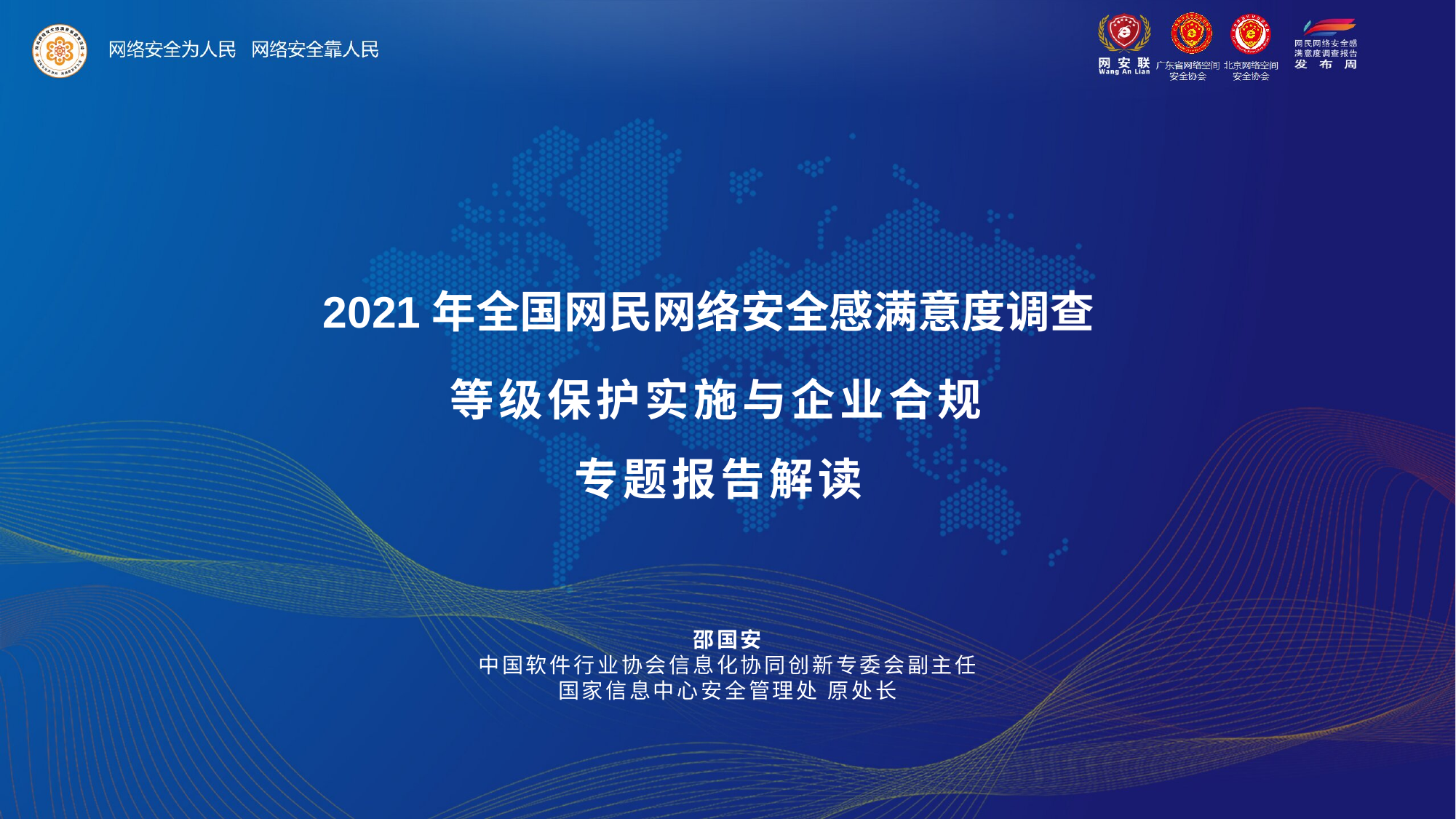

2021年全国网民网络安全感满意度调查
等级保护实施与企业合规专题报告解读

邵国安
中国软件行业协会信息化协同创新专委会副主任
国家信息中心安全管理处 原处长